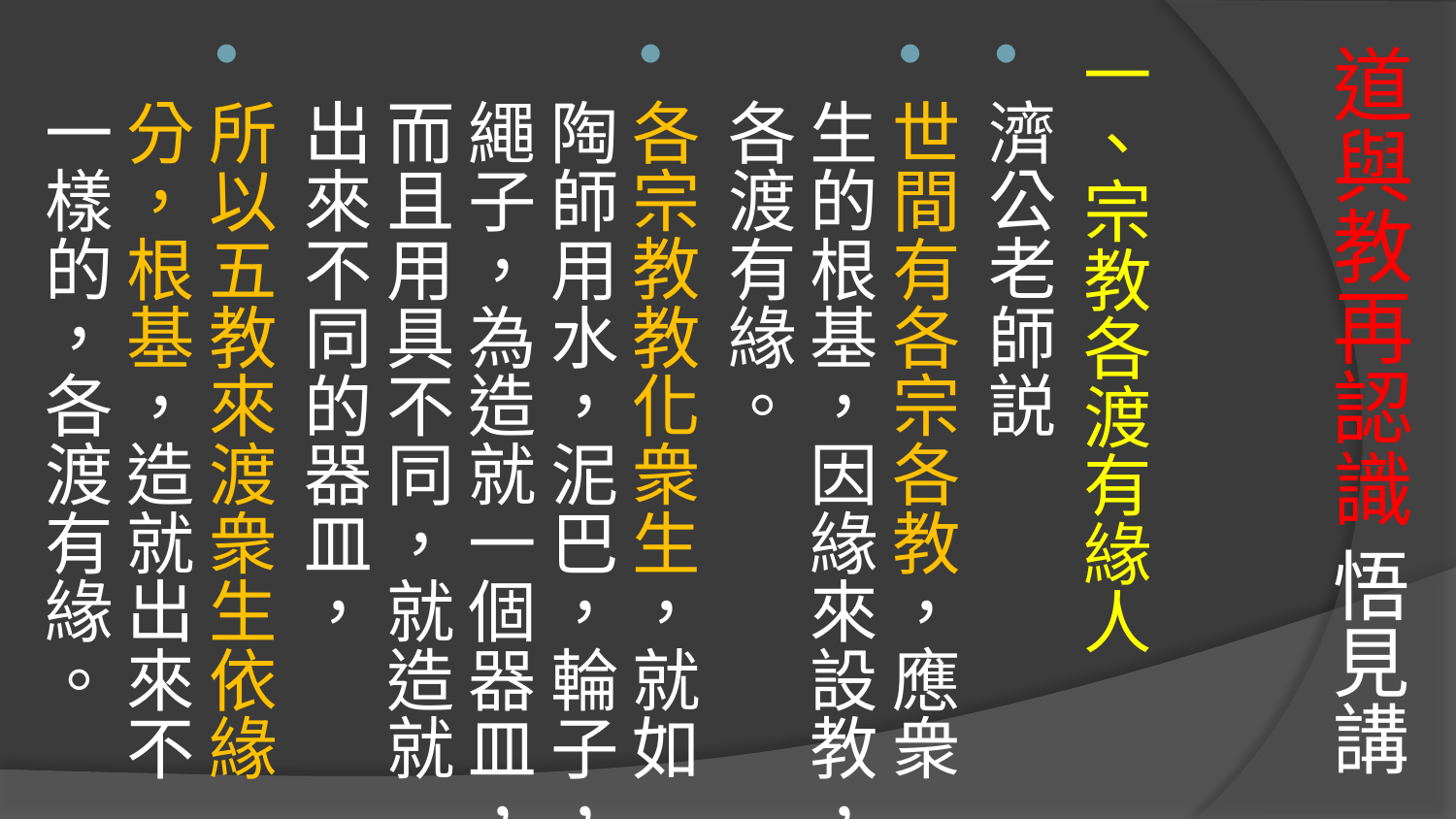

一、宗教各渡有緣人
濟公老師説
世間有各宗各教，應衆生的根基，因緣來設教，各渡有緣。
各宗教教化衆生，就如陶師用水，泥巴，輪子，繩子，為造就一個器皿，而且用具不同，就造就出來不同的器皿，
所以五教來渡衆生依緣分，根基，造就出來不一樣的，各渡有緣。
# 道與教再認識 悟見講